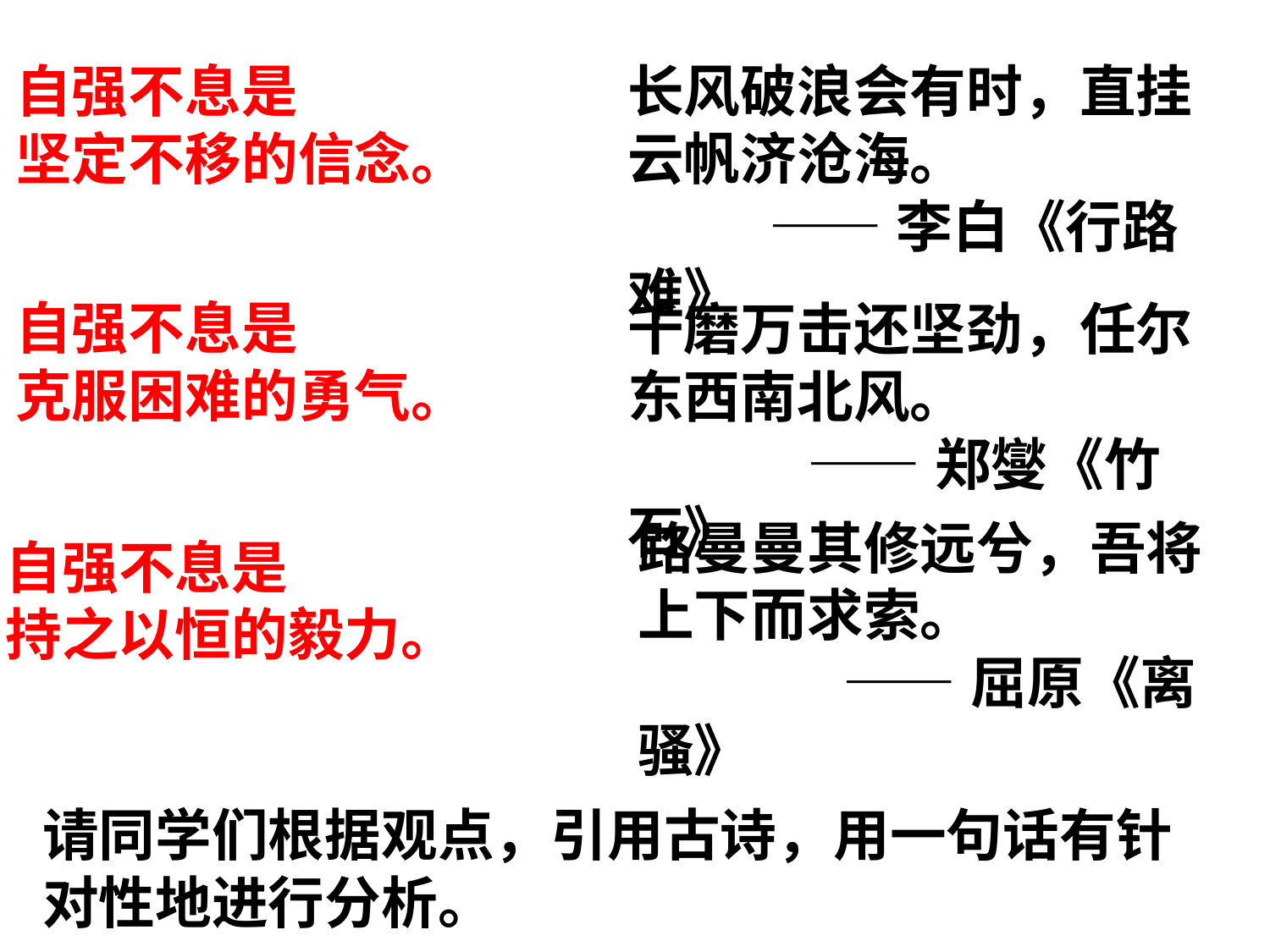

自强不息是
坚定不移的信念。
长风破浪会有时，直挂云帆济沧海。
           ——李白《行路难》
自强不息是
克服困难的勇气。
千磨万击还坚劲，任尔东西南北风。
              ——郑燮《竹石》
路曼曼其修远兮，吾将
上下而求索。
                ——屈原《离骚》
自强不息是
持之以恒的毅力。
请同学们根据观点，引用古诗，用一句话有针对性地进行分析。